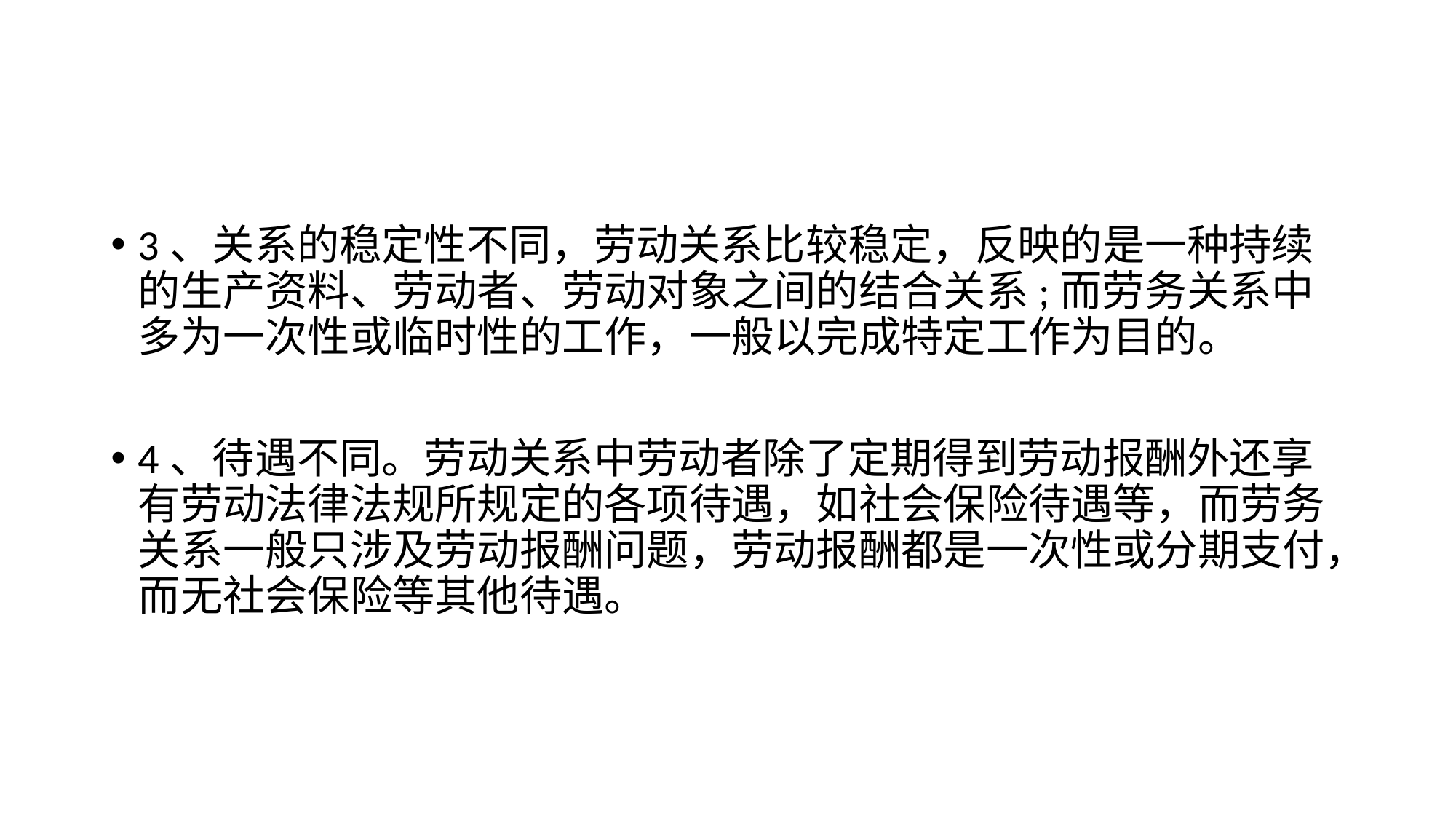

#
3、关系的稳定性不同，劳动关系比较稳定，反映的是一种持续的生产资料、劳动者、劳动对象之间的结合关系;而劳务关系中多为一次性或临时性的工作，一般以完成特定工作为目的。

4、待遇不同。劳动关系中劳动者除了定期得到劳动报酬外还享有劳动法律法规所规定的各项待遇，如社会保险待遇等，而劳务关系一般只涉及劳动报酬问题，劳动报酬都是一次性或分期支付，而无社会保险等其他待遇。